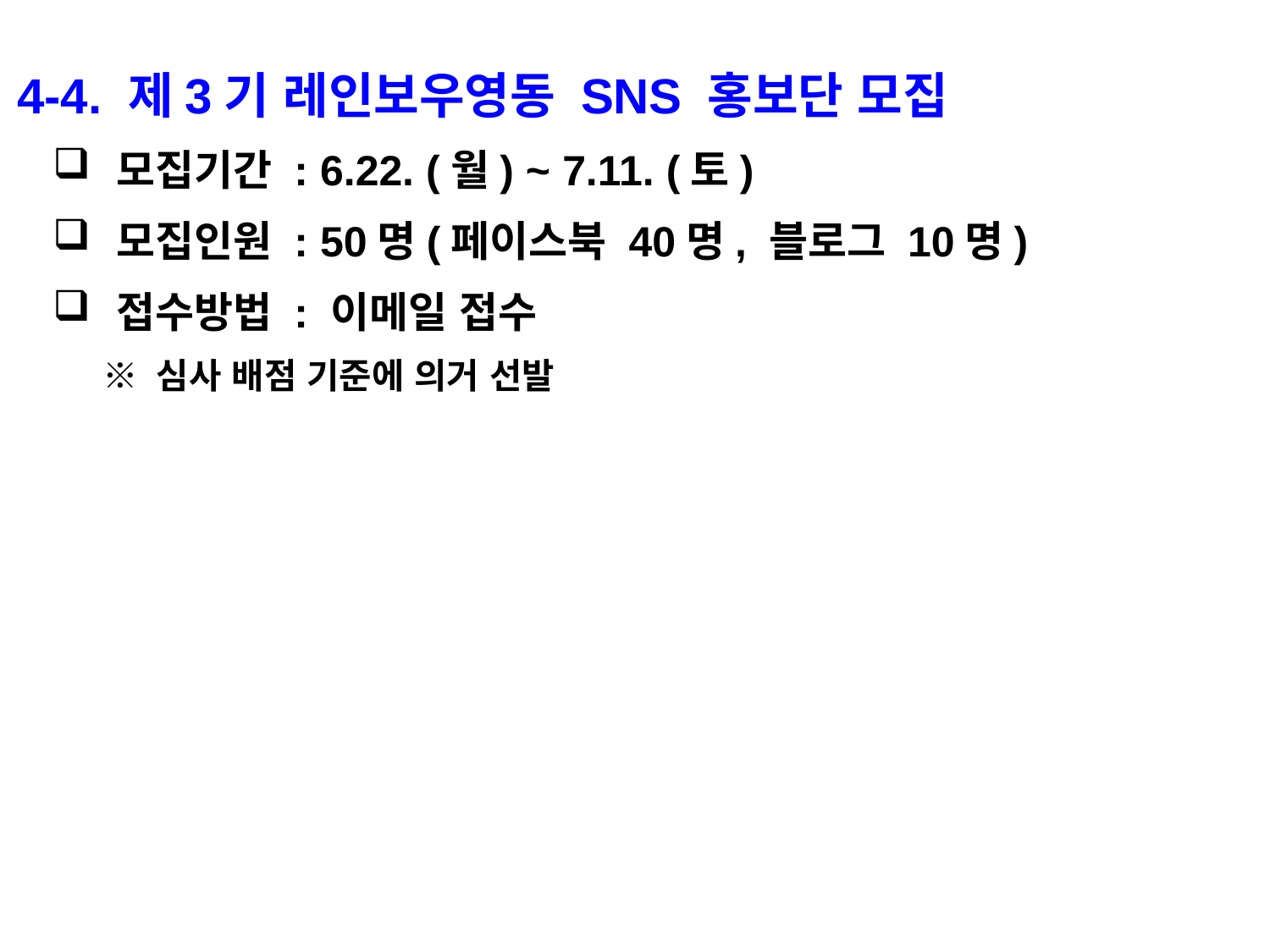

4-4. 제3기 레인보우영동 SNS 홍보단 모집
모집기간 : 6.22. (월) ~ 7.11. (토)
모집인원 : 50명(페이스북 40명, 블로그 10명)
접수방법 : 이메일 접수
     ※ 심사 배점 기준에 의거 선발